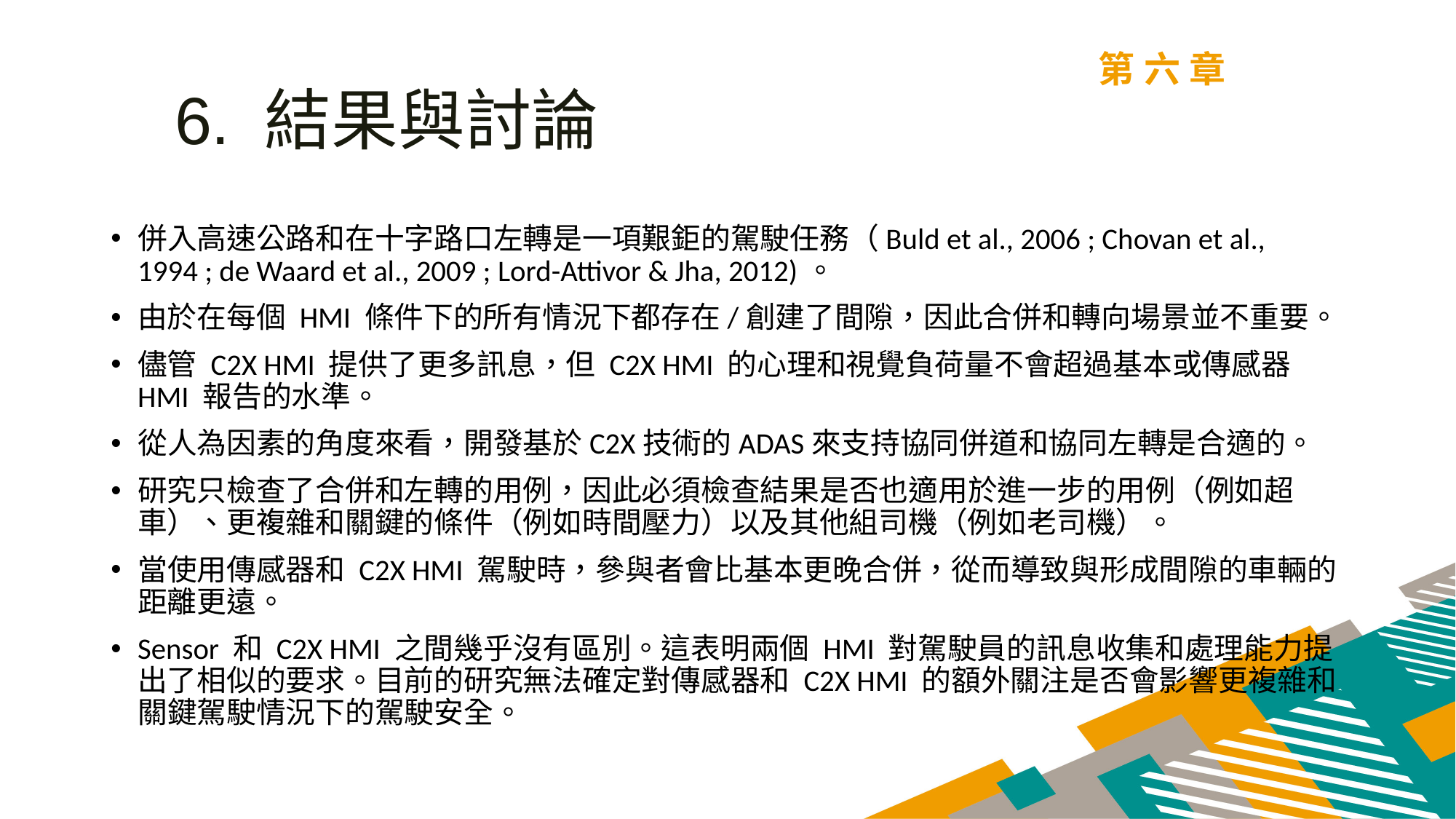

第六章
6. 結果與討論
併入高速公路和在十字路口左轉是一項艱鉅的駕駛任務（Buld et al., 2006 ; Chovan et al., 1994 ; de Waard et al., 2009 ; Lord-Attivor & Jha, 2012)。
由於在每個 HMI 條件下的所有情況下都存在/創建了間隙，因此合併和轉向場景並不重要。
儘管 C2X HMI 提供了更多訊息，但 C2X HMI 的心理和視覺負荷量不會超過基本或傳感器 HMI 報告的水準。
從人為因素的角度來看，開發基於C2X技術的ADAS來支持協同併道和協同左轉是合適的。
研究只檢查了合併和左轉的用例，因此必須檢查結果是否也適用於進一步的用例（例如超車）、更複雜和關鍵的條件（例如時間壓力）以及其他組司機（例如老司機）。
當使用傳感器和 C2X HMI 駕駛時，參與者會比基本更晚合併，從而導致與形成間隙的車輛的距離更遠。
Sensor 和 C2X HMI 之間幾乎沒有區別。這表明兩個 HMI 對駕駛員的訊息收集和處理能力提出了相似的要求。目前的研究無法確定對傳感器和 C2X HMI 的額外關注是否會影響更複雜和關鍵駕駛情況下的駕駛安全。